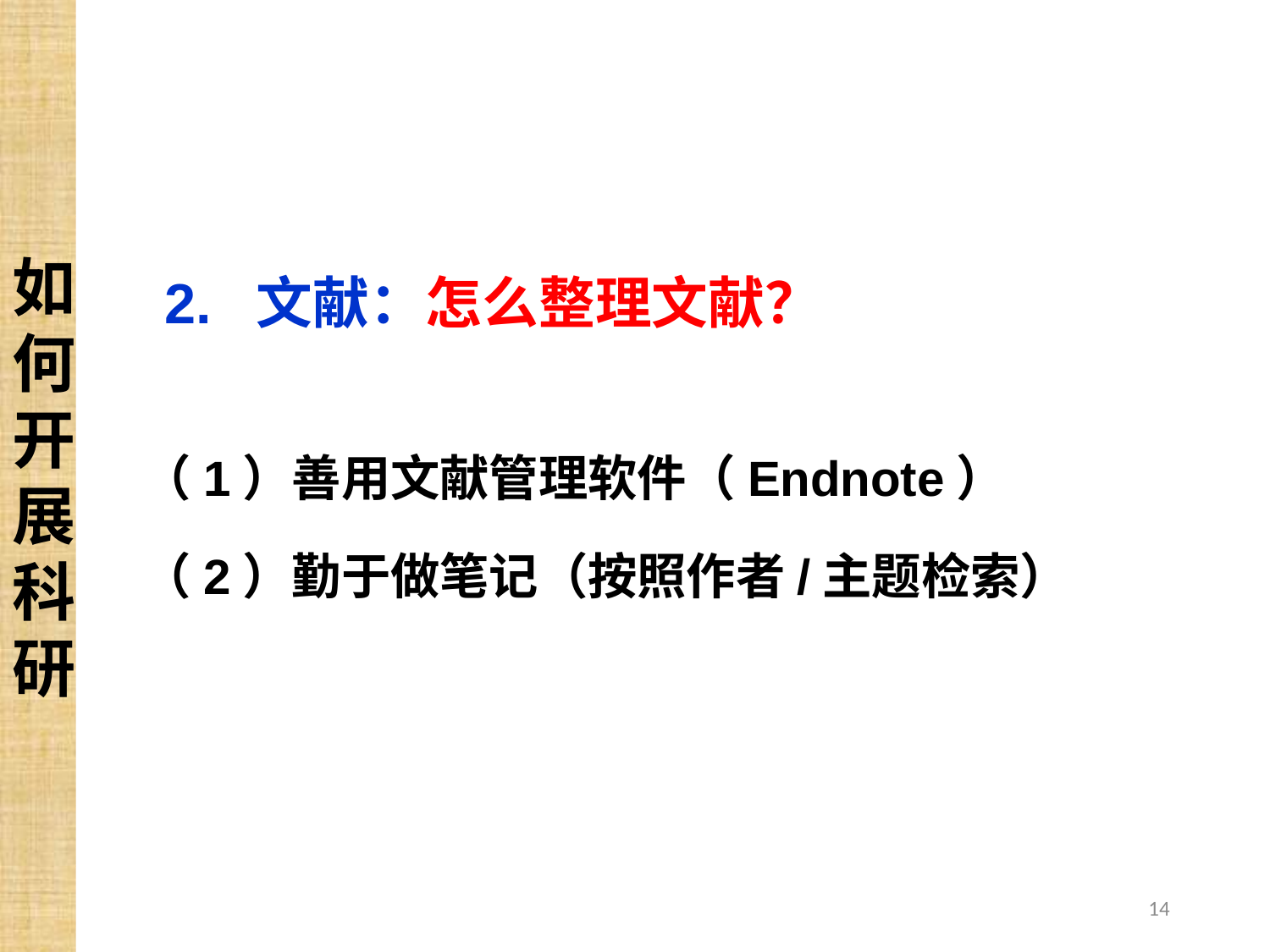

如何开展科研
2.  文献：怎么整理文献？
（1）善用文献管理软件（Endnote）
（2）勤于做笔记（按照作者/主题检索）
14